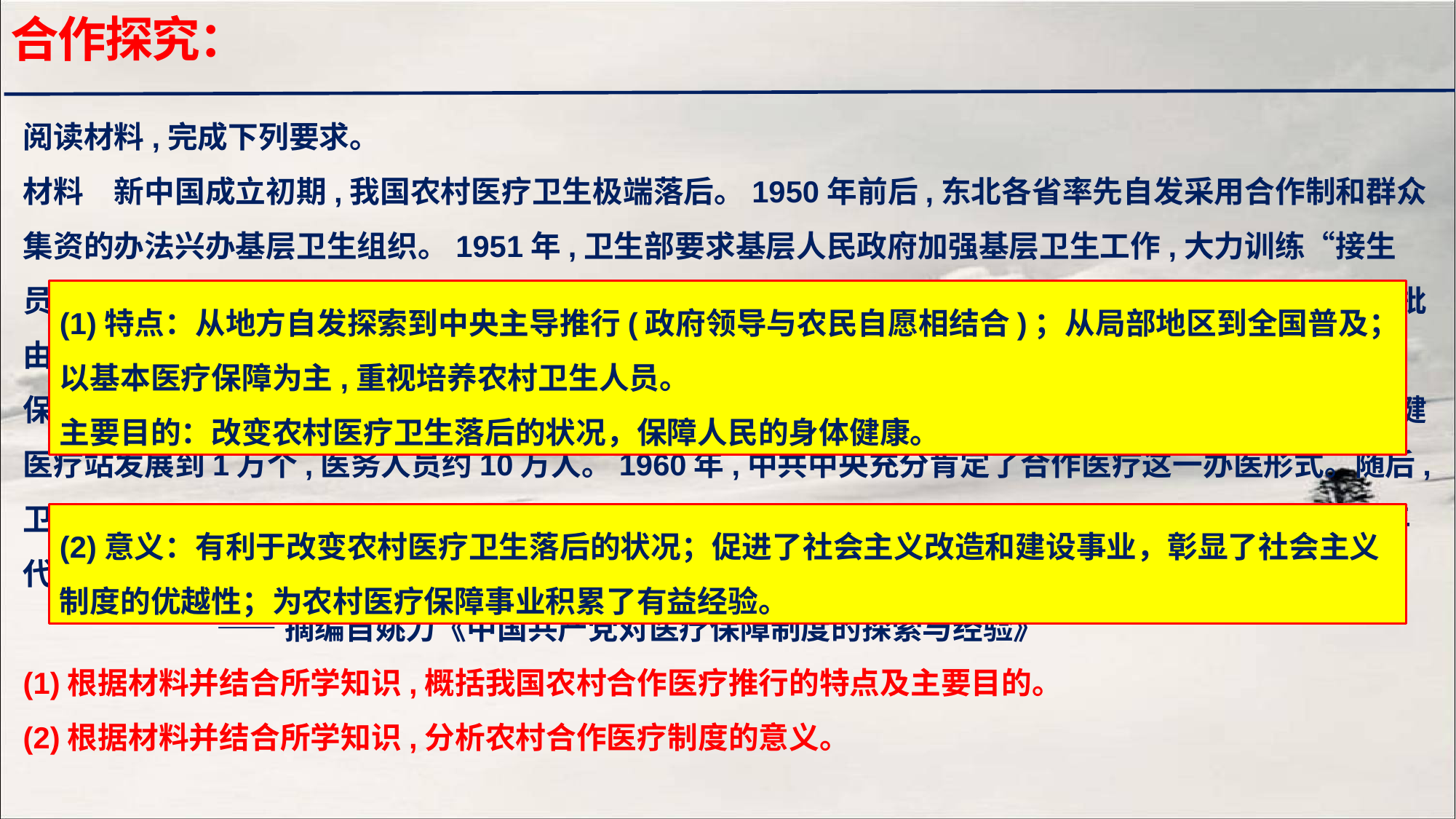

合作探究：
阅读材料,完成下列要求。
材料　新中国成立初期,我国农村医疗卫生极端落后。1950年前后,东北各省率先自发采用合作制和群众集资的办法兴办基层卫生组织。1951年,卫生部要求基层人民政府加强基层卫生工作,大力训练“接生员”等初级卫生人员,号召个体医生组建“联合诊所”。1955年,山西、河南、贵州等地农村出现了一批由合作社自发组织的保健站和医疗站。它们基本是在乡政府领导下,以自愿为原则,每个农民缴纳几角钱保健费,便可享受免费预防保健及免收挂号费、出诊费、注射费的服务。到1956年底,这些省的集体保健医疗站发展到1万个,医务人员约10万人。1960年,中共中央充分肯定了合作医疗这一办医形式。随后,卫生部组织大批卫生技术人员下乡,培养农村卫生技术人员,广泛建立合作医疗学习范本。20世纪60年代初,农村合作医疗的覆盖率达到20%—30%,到20世纪70年代末,全国普及率达到90%以上。
                            ——摘编自姚力《中国共产党对医疗保障制度的探索与经验》
(1)根据材料并结合所学知识,概括我国农村合作医疗推行的特点及主要目的。
(2)根据材料并结合所学知识,分析农村合作医疗制度的意义。
(1)特点：从地方自发探索到中央主导推行(政府领导与农民自愿相结合)；从局部地区到全国普及；以基本医疗保障为主,重视培养农村卫生人员。
主要目的：改变农村医疗卫生落后的状况，保障人民的身体健康。
(2)意义：有利于改变农村医疗卫生落后的状况；促进了社会主义改造和建设事业，彰显了社会主义制度的优越性；为农村医疗保障事业积累了有益经验。